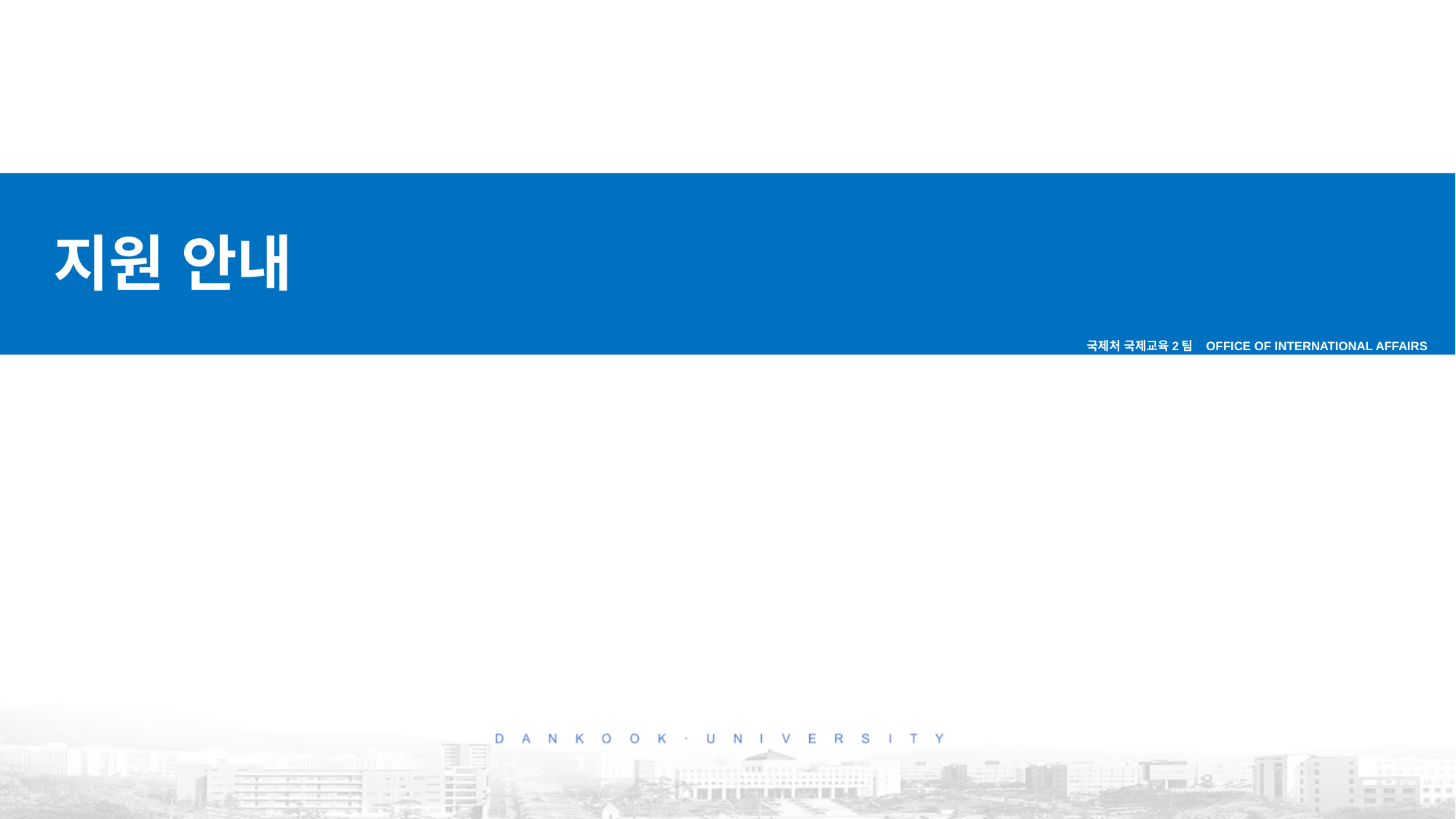

지원 안내
국제처 국제교육2팀   OFFICE OF INTERNATIONAL AFFAIRS